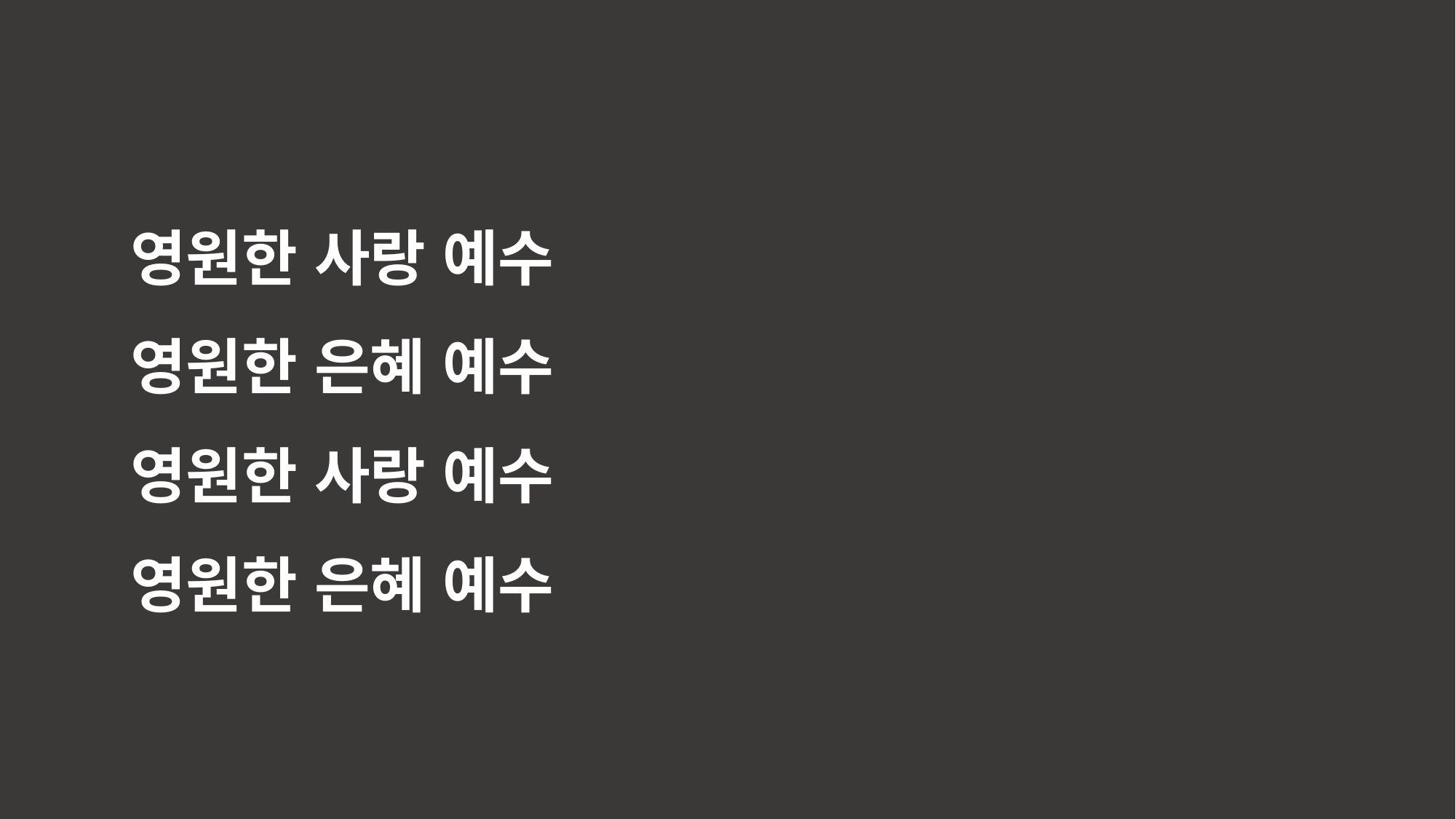

영원한 사랑 예수
영원한 은혜 예수
영원한 사랑 예수
영원한 은혜 예수